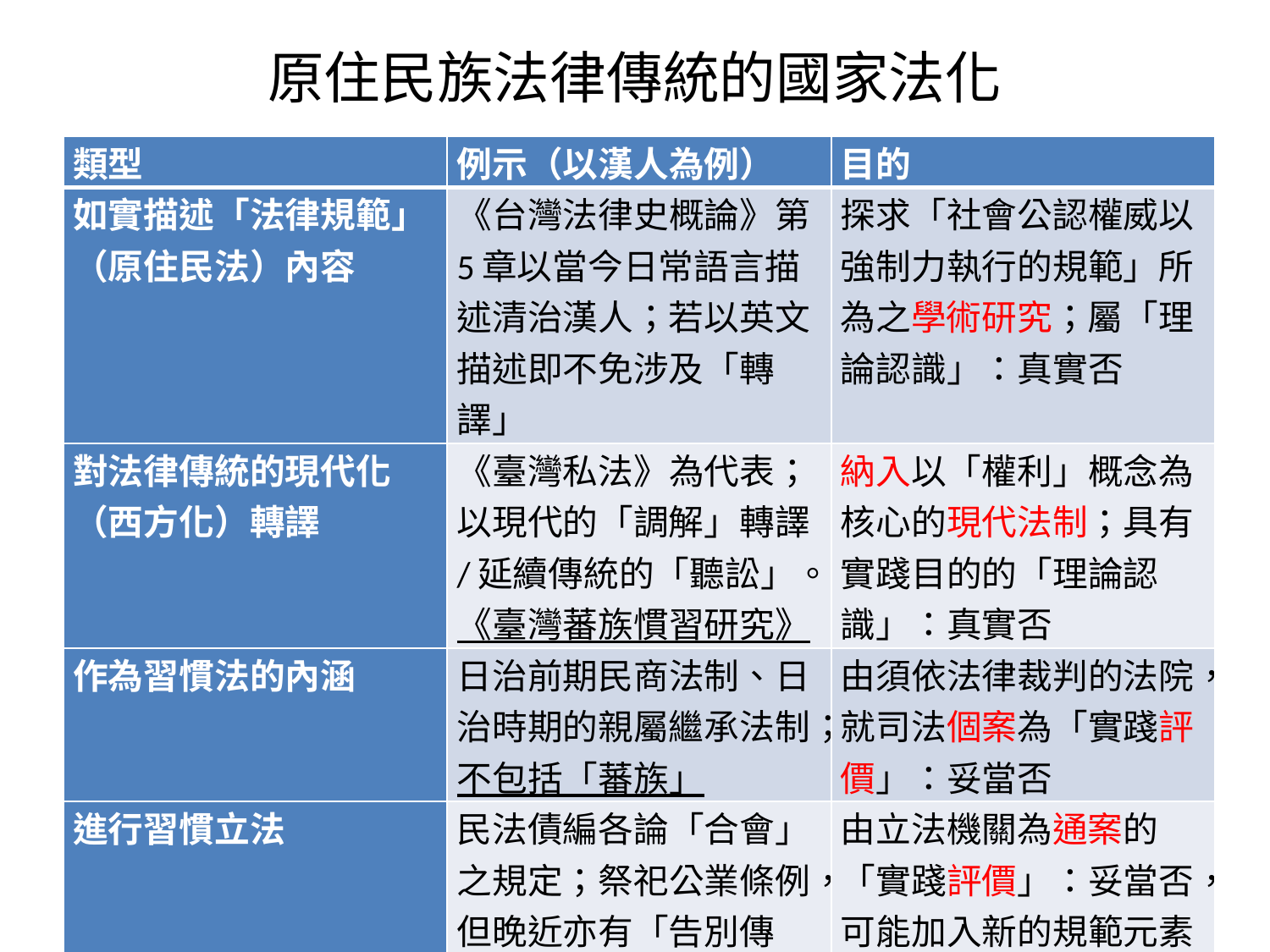

# 原住民族法律傳統的國家法化
| 類型 | 例示（以漢人為例） | 目的 |
| --- | --- | --- |
| 如實描述「法律規範」（原住民法）內容 | 《台灣法律史概論》第5章以當今日常語言描述清治漢人；若以英文描述即不免涉及「轉譯」 | 探求「社會公認權威以強制力執行的規範」所為之學術研究；屬「理論認識」：真實否 |
| 對法律傳統的現代化（西方化）轉譯 | 《臺灣私法》為代表；以現代的「調解」轉譯/延續傳統的「聽訟」。《臺灣蕃族慣習研究》 | 納入以「權利」概念為核心的現代法制；具有實踐目的的「理論認識」：真實否 |
| 作為習慣法的內涵 | 日治前期民商法制、日治時期的親屬繼承法制；不包括「蕃族」 | 由須依法律裁判的法院，就司法個案為「實踐評價」：妥當否 |
| 進行習慣立法 | 民法債編各論「合會」之規定；祭祀公業條例，但晚近亦有「告別傳統」者，例如父債子可不還 | 由立法機關為通案的「實踐評價」：妥當否，可能加入新的規範元素/理念；法院將依法條，而非習慣為裁判 |